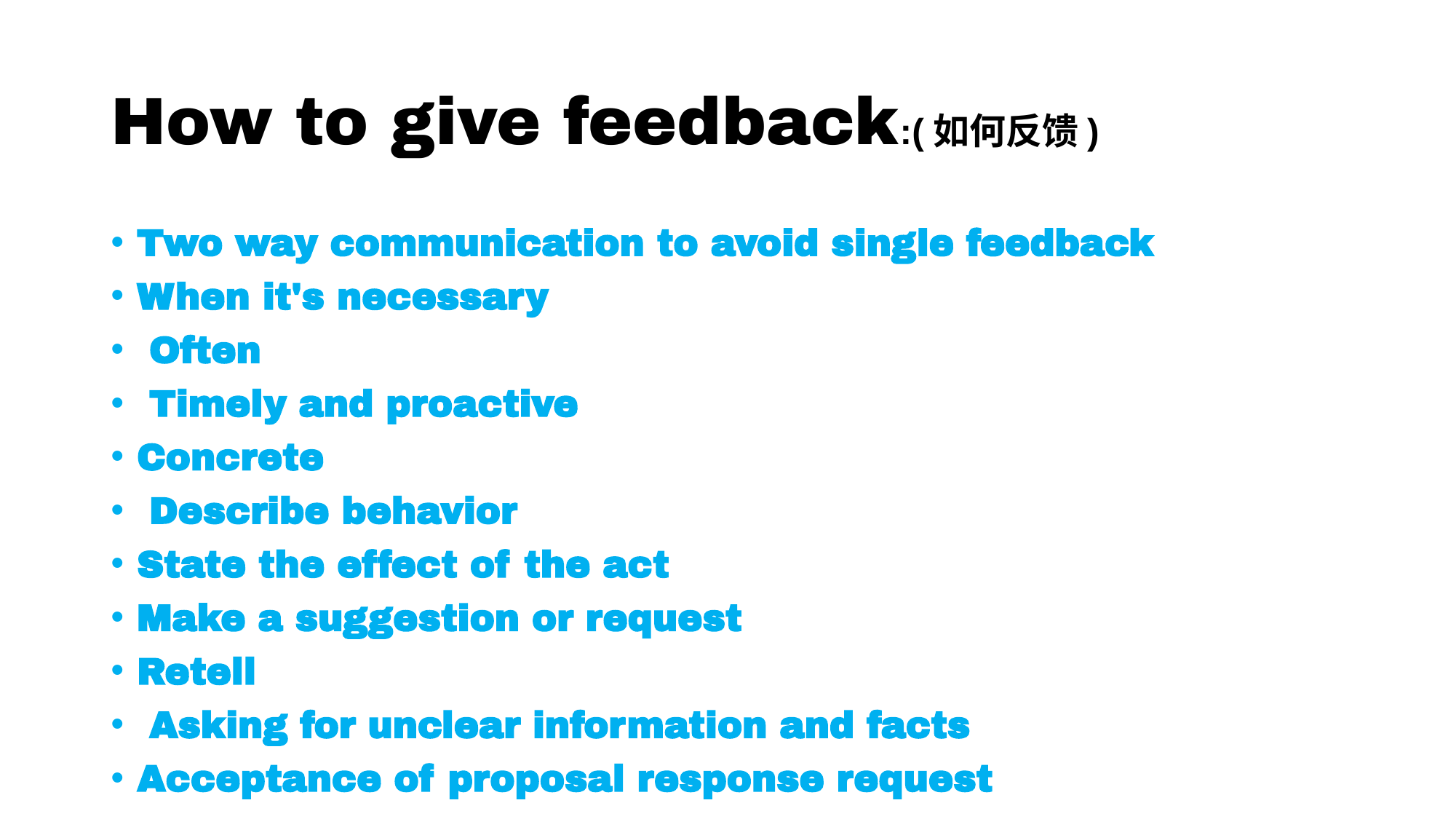

# How to give feedback:(如何反馈)
Two way communication to avoid single feedback
When it's necessary
 Often
 Timely and proactive
Concrete
 Describe behavior
State the effect of the act
Make a suggestion or request
Retell
 Asking for unclear information and facts
Acceptance of proposal response request